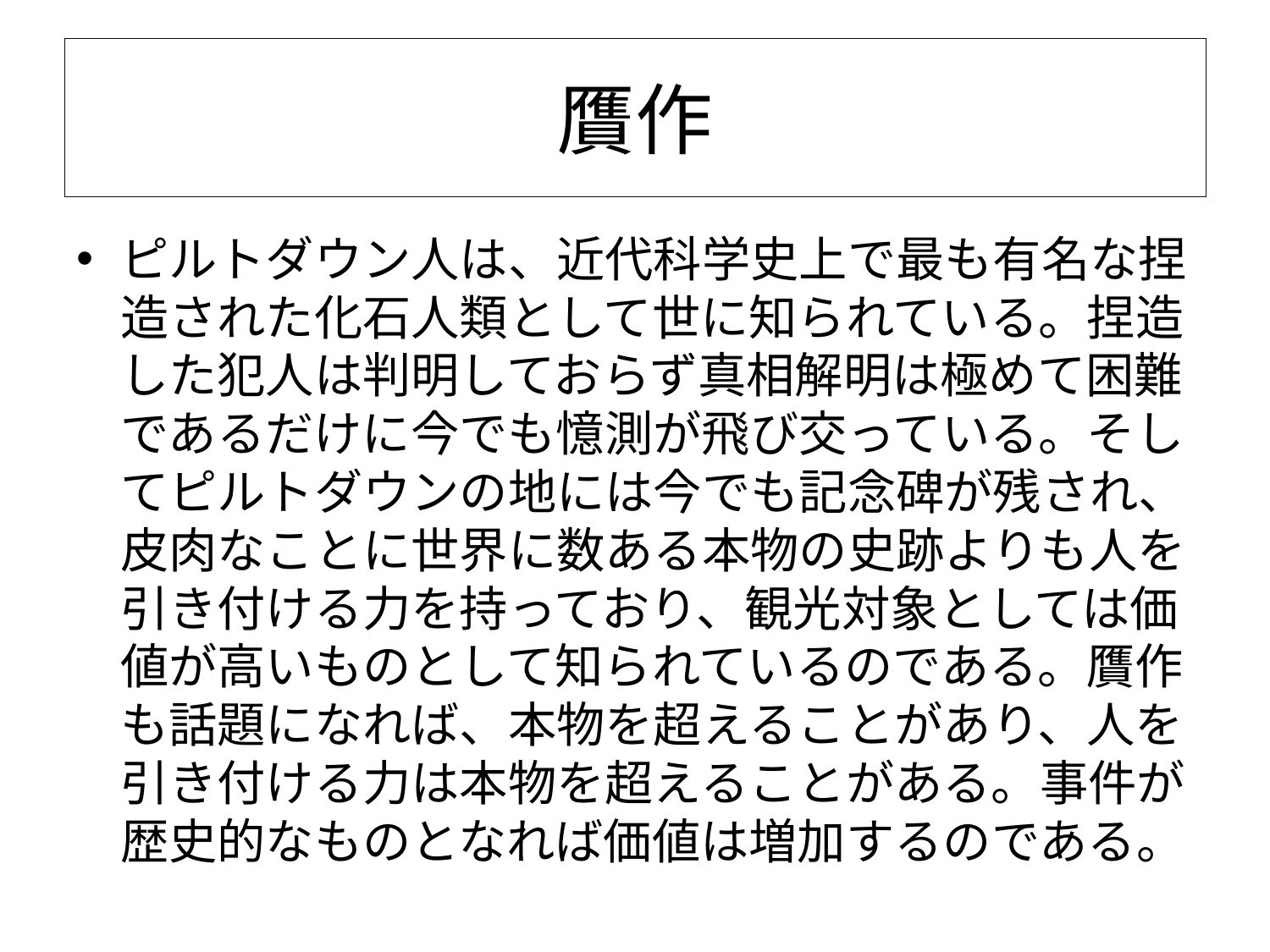

# 贋作
ピルトダウン人は、近代科学史上で最も有名な捏造された化石人類として世に知られている。捏造した犯人は判明しておらず真相解明は極めて困難であるだけに今でも憶測が飛び交っている。そしてピルトダウンの地には今でも記念碑が残され、皮肉なことに世界に数ある本物の史跡よりも人を引き付ける力を持っており、観光対象としては価値が高いものとして知られているのである。贋作も話題になれば、本物を超えることがあり、人を引き付ける力は本物を超えることがある。事件が歴史的なものとなれば価値は増加するのである。